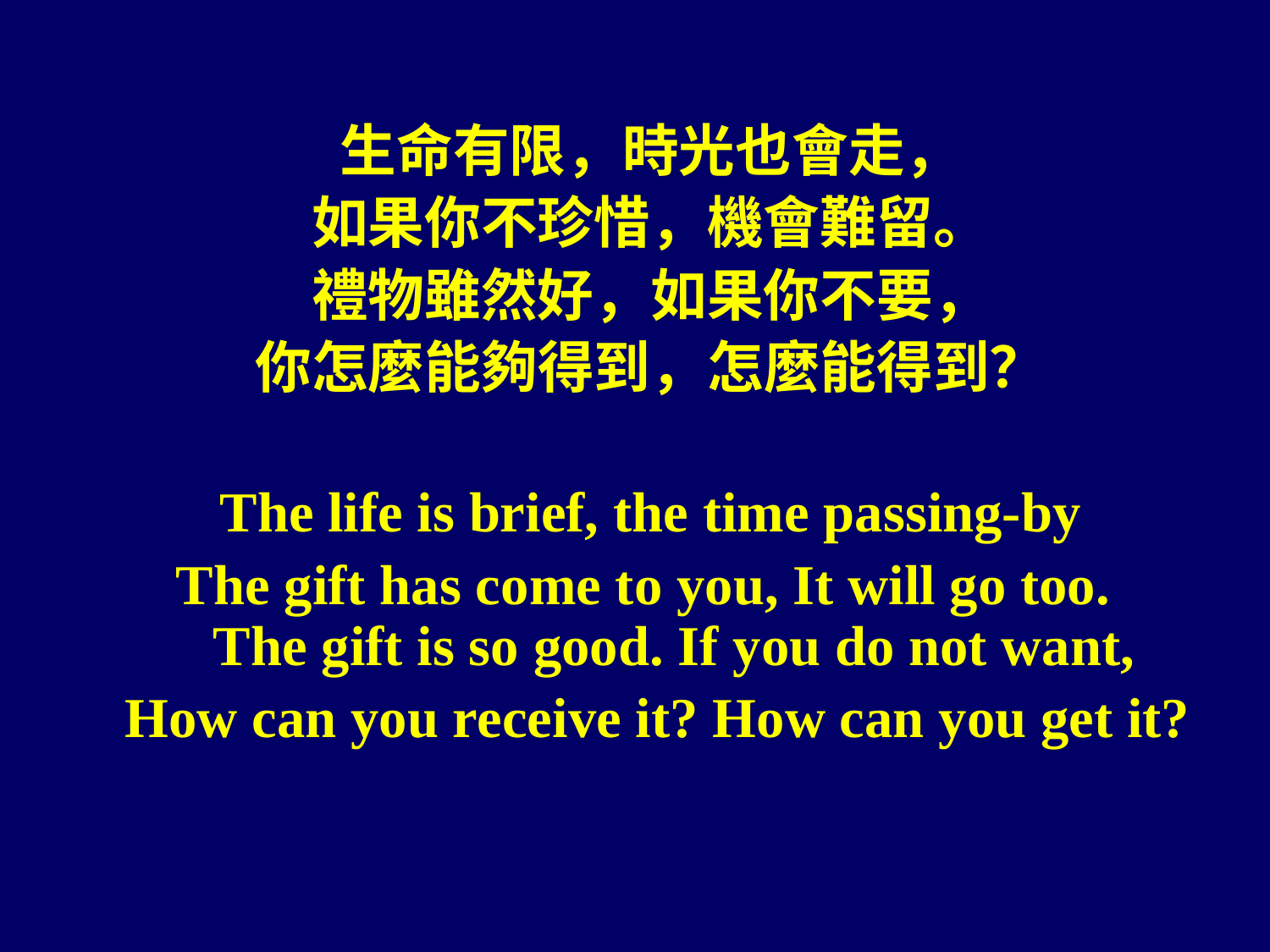

生命有限，時光也會走，
如果你不珍惜，機會難留。
禮物雖然好，如果你不要，
你怎麼能夠得到，怎麼能得到？

The life is brief, the time passing-by
The gift has come to you, It will go too.
The gift is so good. If you do not want,
 How can you receive it? How can you get it?